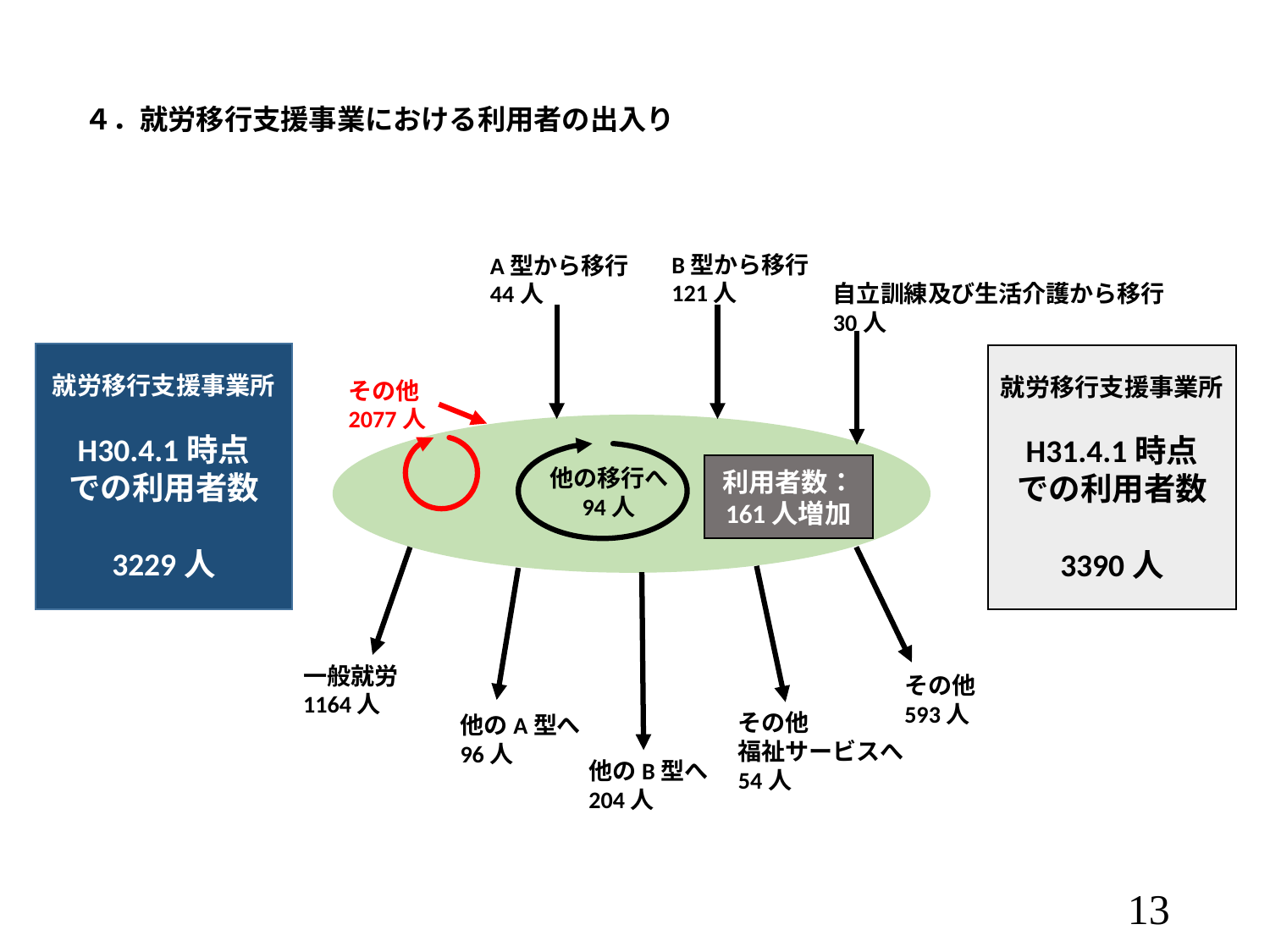

４．就労移行支援事業における利用者の出入り
B型から移行
121人
A型から移行
44人
自立訓練及び生活介護から移行
30人
就労移行支援事業所

H30.4.1時点
での利用者数

3229人
就労移行支援事業所

H31.4.1時点
での利用者数

3390人
その他
2077人

他の移行へ
94人
利用者数：
161人増加
一般就労
1164人
その他
593人
その他
福祉サービスへ
54人
他のA型へ
96人
他のB型へ
204人
13